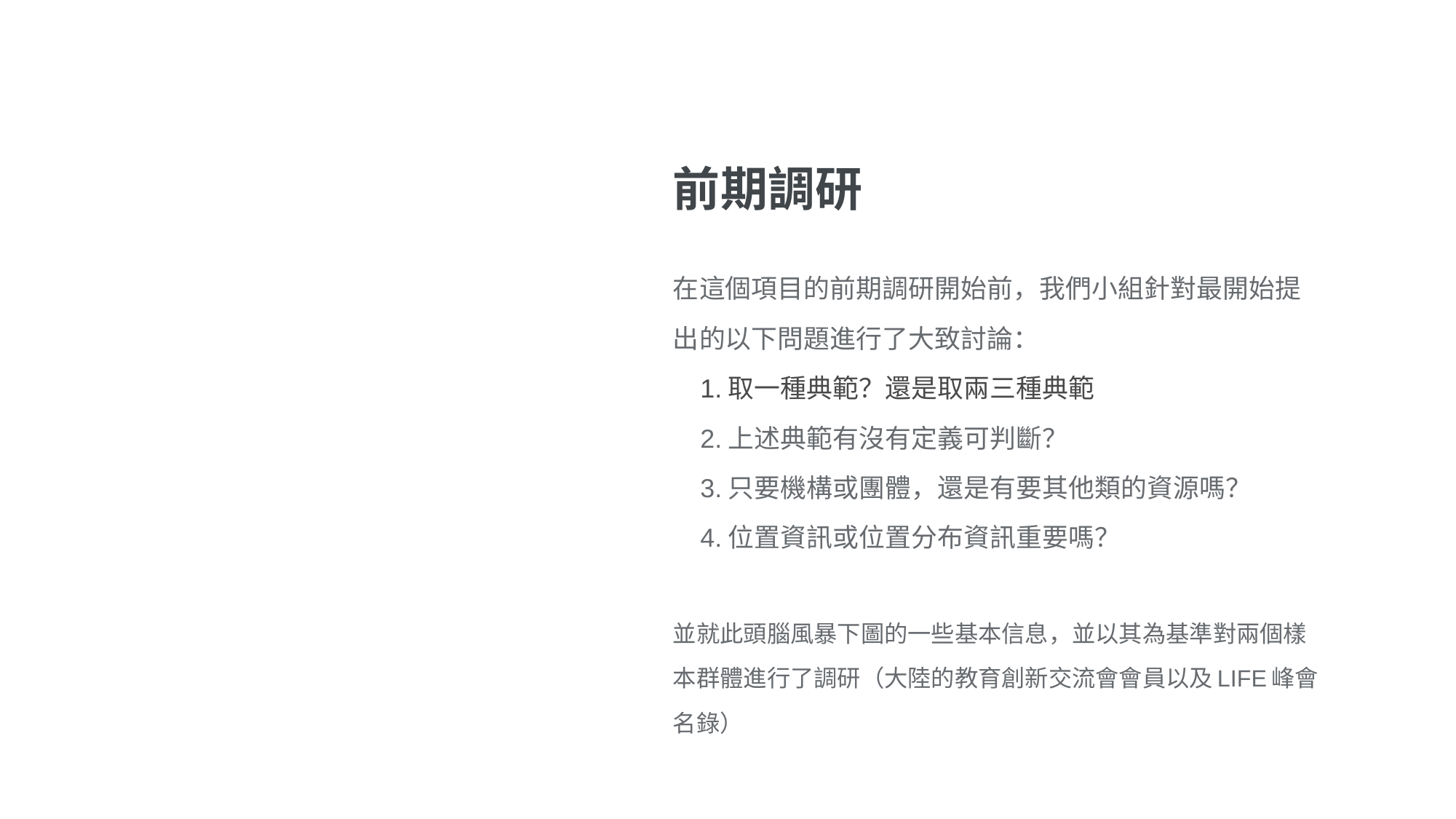

#
前期調研
在這個項目的前期調研開始前，我們小組針對最開始提出的以下問題進行了大致討論：
取一種典範？還是取兩三種典範
上述典範有沒有定義可判斷？
只要機構或團體，還是有要其他類的資源嗎？
位置資訊或位置分布資訊重要嗎？

並就此頭腦風暴下圖的一些基本信息，並以其為基準對兩個樣本群體進行了調研（大陸的教育創新交流會會員以及LIFE峰會名錄）